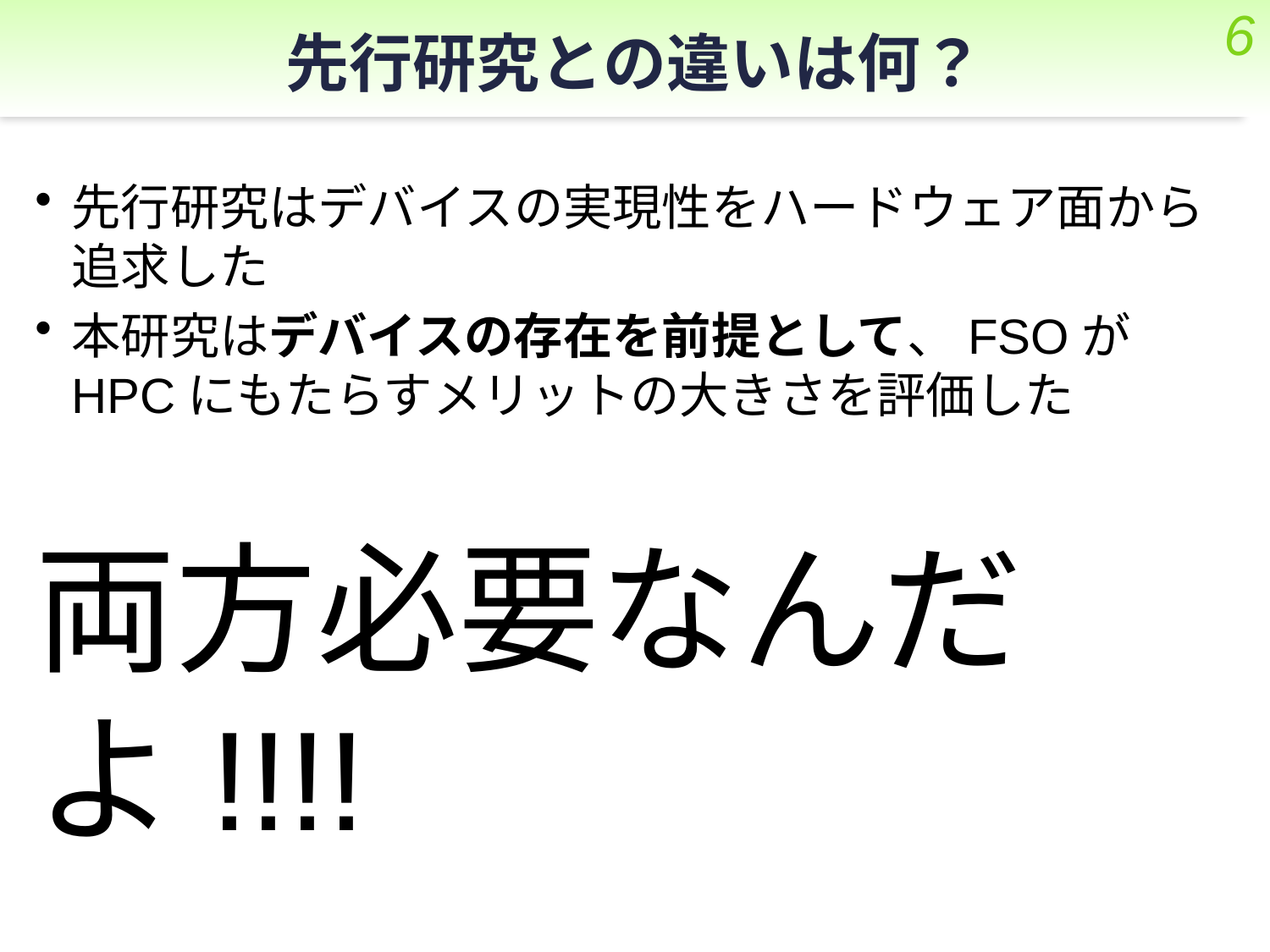

# 先行研究との違いは何？
6
先行研究はデバイスの実現性をハードウェア面から追求した
本研究はデバイスの存在を前提として、FSOがHPCにもたらすメリットの大きさを評価した

両方必要なんだよ!!!!